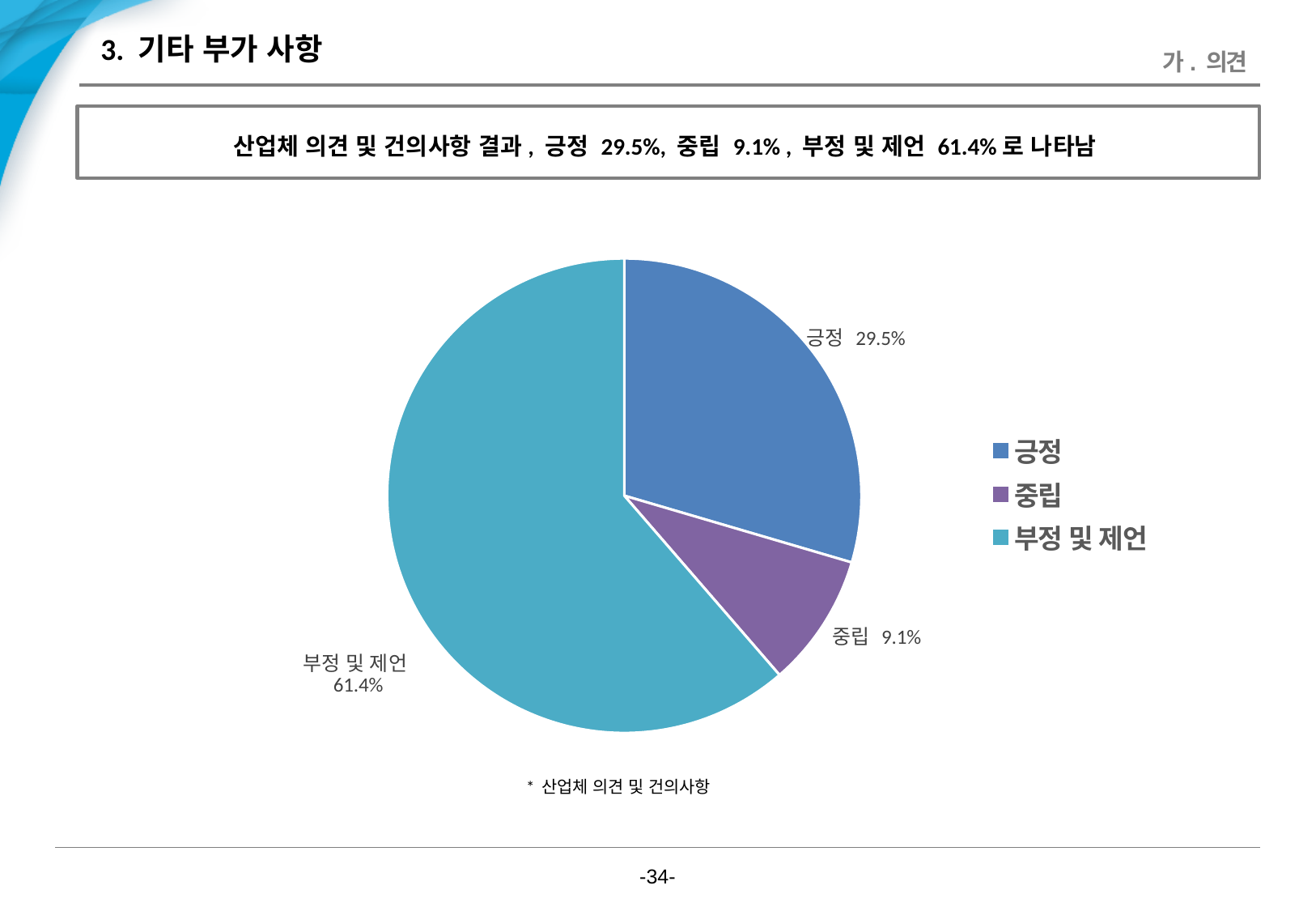

# 3. 기타 부가 사항
가. 의견
산업체 의견 및 건의사항 결과, 긍정 29.5%, 중립 9.1% , 부정 및 제언 61.4%로 나타남

### Chart

| Category | 판매 |
|---|---|
| 긍정 | 13.0 |
| 중립 | 4.0 |
| 부정 및 제언 | 27.0 |
* 산업체 의견 및 건의사항
-34-